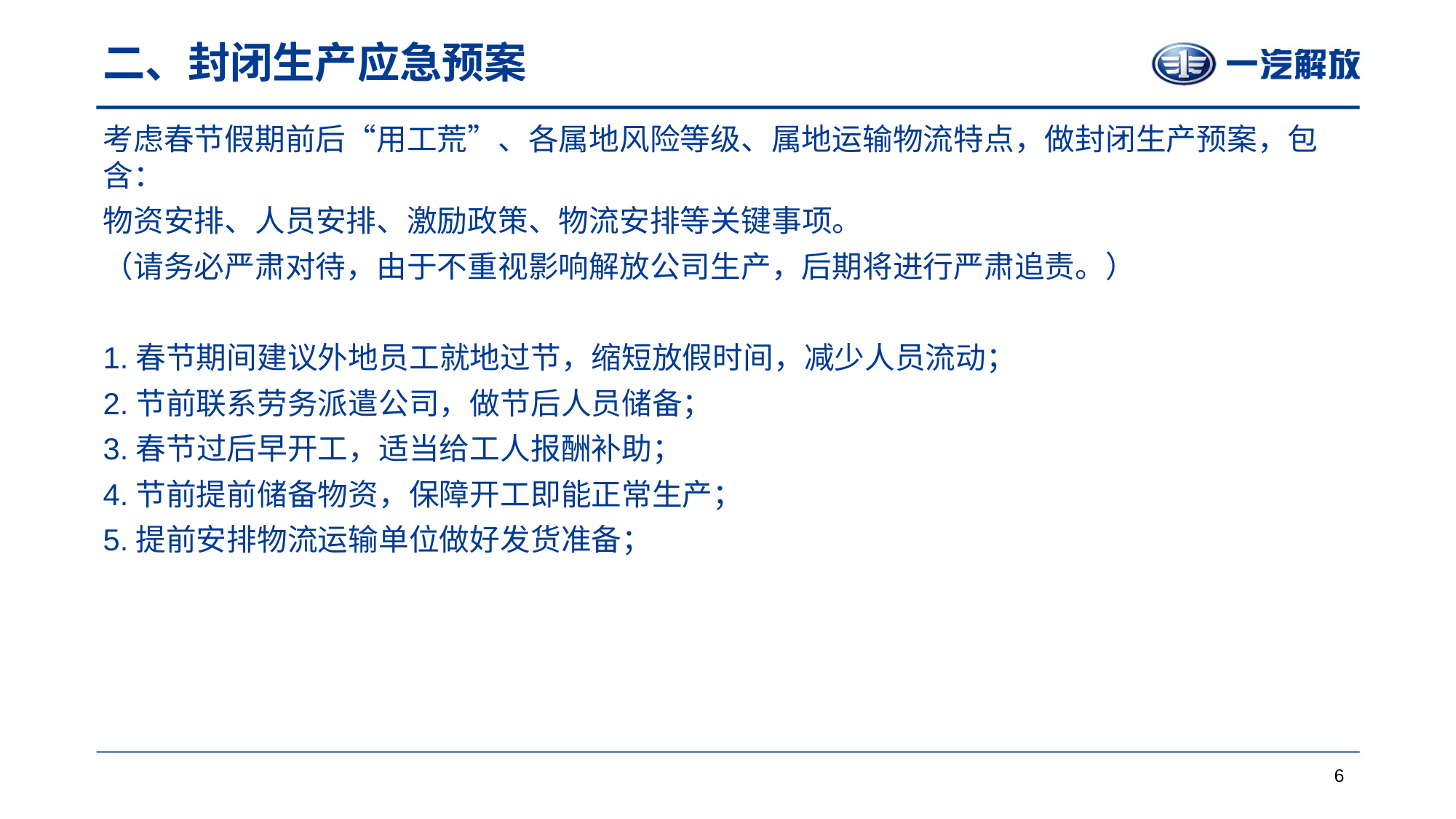

二、封闭生产应急预案
考虑春节假期前后“用工荒”、各属地风险等级、属地运输物流特点，做封闭生产预案，包含：
物资安排、人员安排、激励政策、物流安排等关键事项。
（请务必严肃对待，由于不重视影响解放公司生产，后期将进行严肃追责。）

1.春节期间建议外地员工就地过节，缩短放假时间，减少人员流动；
2.节前联系劳务派遣公司，做节后人员储备；
3.春节过后早开工，适当给工人报酬补助；
4.节前提前储备物资，保障开工即能正常生产；
5.提前安排物流运输单位做好发货准备；
6